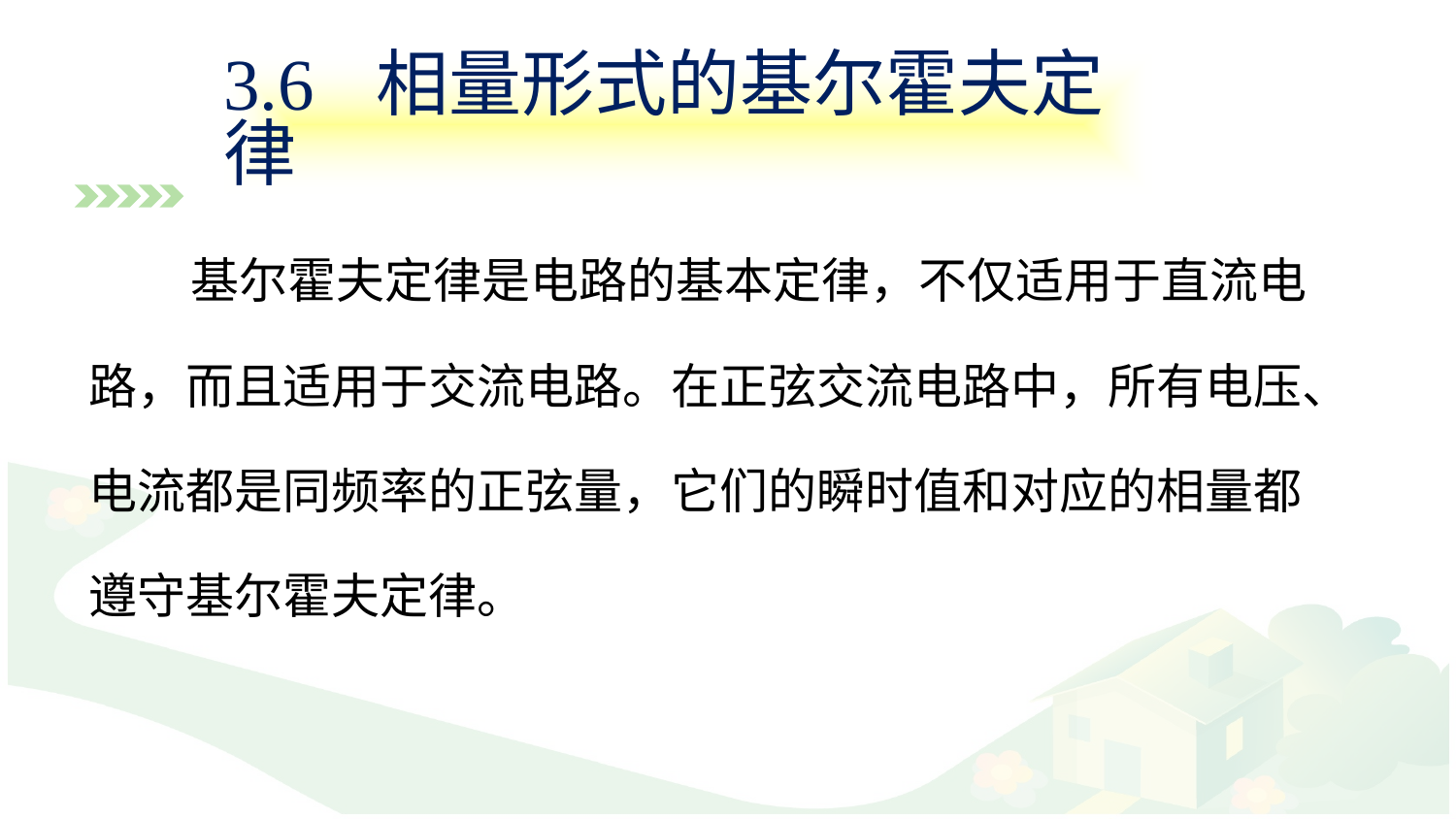

# 3.6 相量形式的基尔霍夫定律
       基尔霍夫定律是电路的基本定律，不仅适用于直流电路，而且适用于交流电路。在正弦交流电路中，所有电压、电流都是同频率的正弦量，它们的瞬时值和对应的相量都遵守基尔霍夫定律。